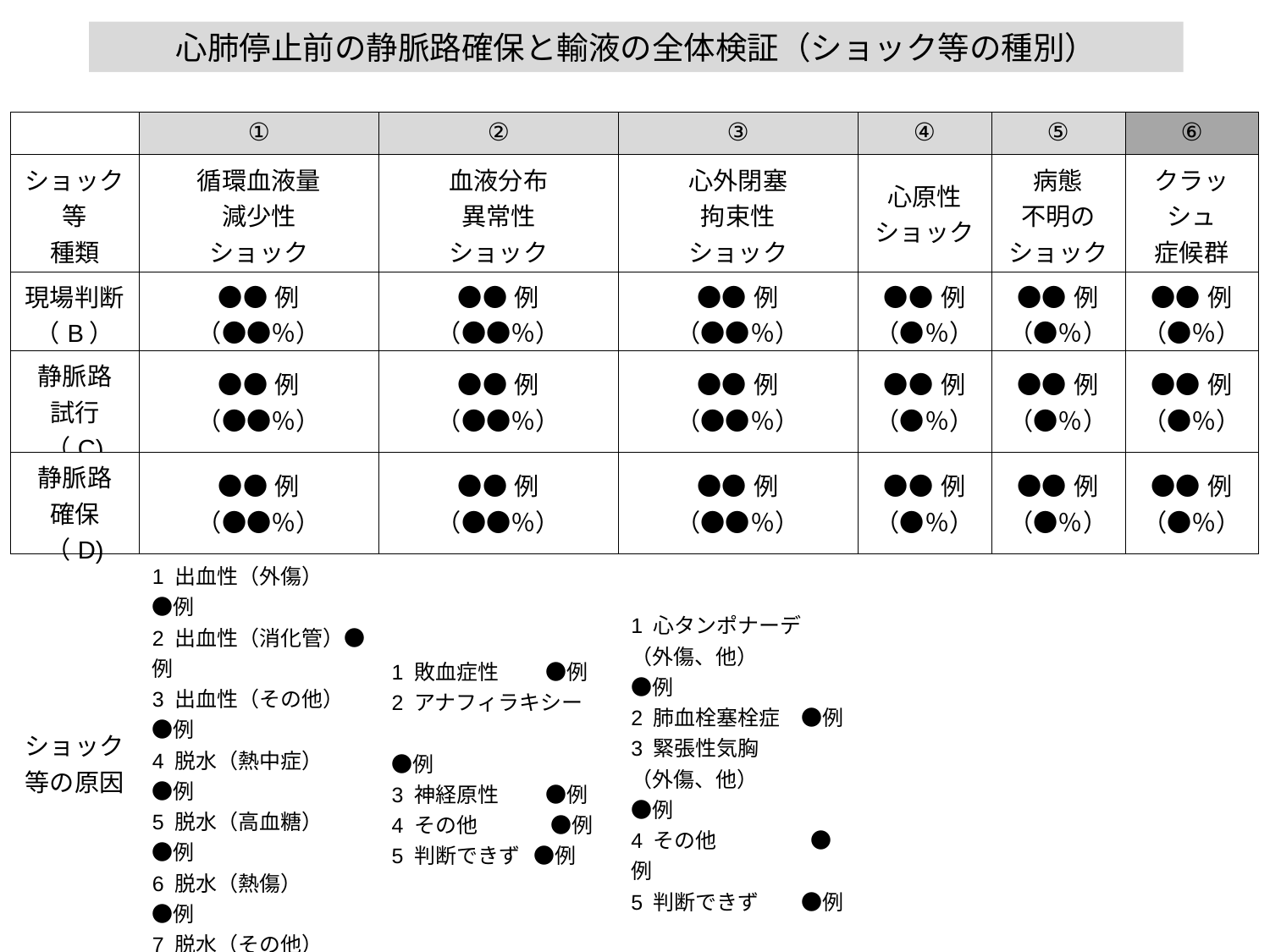

心肺停止前の静脈路確保と輸液の全体検証（ショック等の種別）
|  | ① | ② | ③ | ④ | ⑤ | ⑥ |
| --- | --- | --- | --- | --- | --- | --- |
| ショック等 種類 | 循環血液量 減少性 ショック | 血液分布 異常性 ショック | 心外閉塞 拘束性 ショック | 心原性 ショック | 病態 不明のショック | クラッシュ 症候群 |
| 現場判断 （B） | ●●例 （●●％） | ●●例 （●●％） | ●●例 （●●％） | ●●例 （●％） | ●●例 （●％） | ●●例 （●％） |
| 静脈路 試行（C) | ●●例 （●●％） | ●●例 （●●％） | ●●例 （●●％） | ●●例 （●％） | ●●例 （●％） | ●●例 （●％） |
| 静脈路 確保（D) | ●●例 （●●％） | ●●例 （●●％） | ●●例 （●●％） | ●●例 （●％） | ●●例 （●％） | ●●例 （●％） |
| ショック等の原因 | 1 出血性（外傷） 　●例 2 出血性（消化管）●例 3 出血性（その他） ●例 4 脱水（熱中症） 　●例 5 脱水（高血糖）　 ●例 6 脱水（熱傷）　　 ●例 7 脱水（その他）　 ●例 8 判断できず 　　　●例 | 1 敗血症性　　 ●例 2 アナフィラキシー 　　　　　　　　　 ●例 3 神経原性　　 ●例 4 その他 　　 　●例 5 判断できず ●例 | 1 心タンポナーデ （外傷、他）　　　　 ●例 2 肺血栓塞栓症　●例 3 緊張性気胸 （外傷、他）　　　　●例 4 その他　　 　　●例 5 判断できず　　●例 |  |  |  |
| 医療機関 判断との 一致率 | ●●％ （●●例） | ●●％ （●●例） | ●●％ （●●例） | ●●％ （●●例） |  | ●●％ （●●例） |